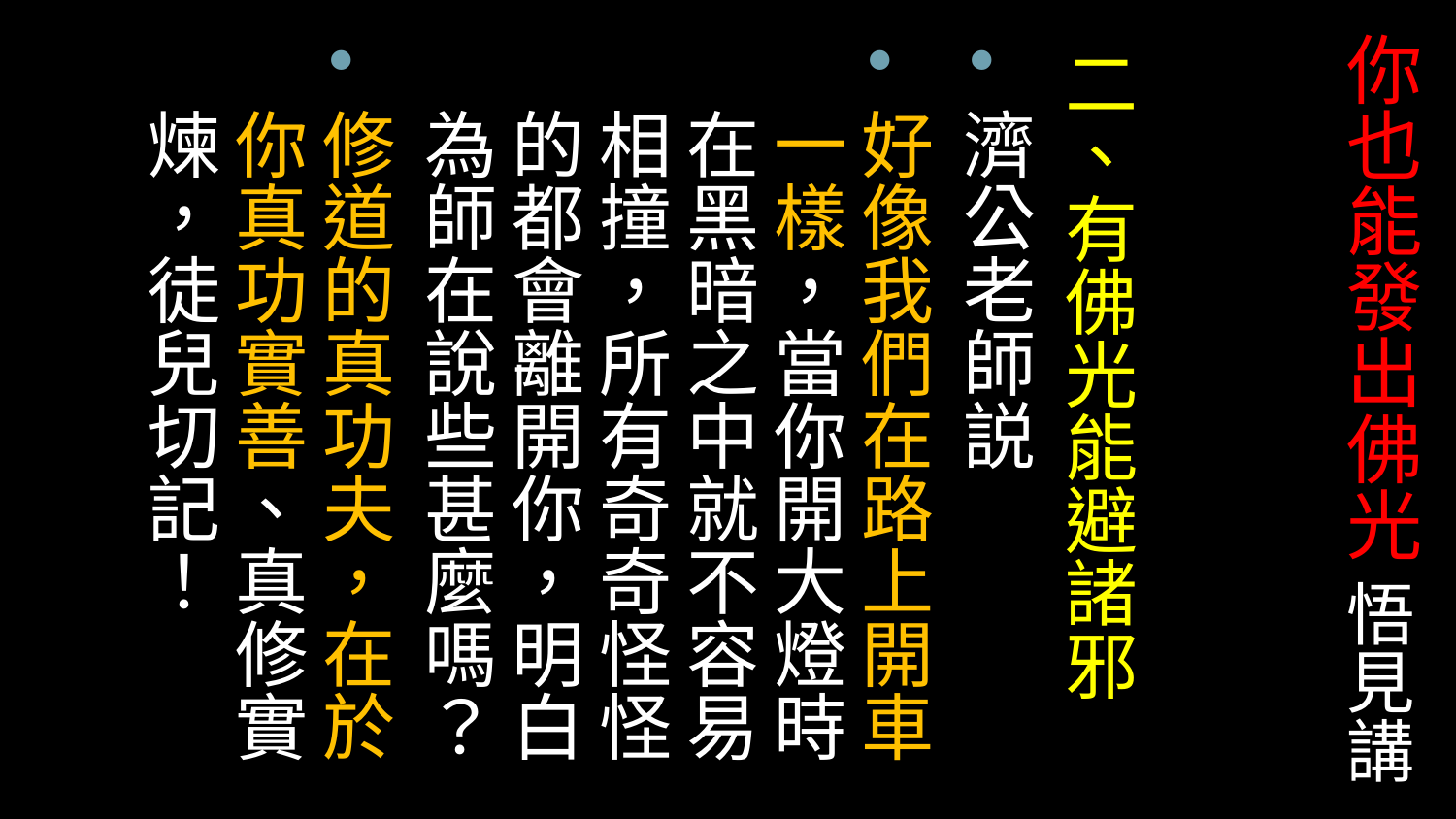

# 你也能發出佛光 悟見講
二、有佛光能避諸邪
濟公老師説
好像我們在路上開車一樣，當你開大燈時在黑暗之中就不容易相撞，所有奇奇怪怪的都會離開你，明白為師在說些甚麼嗎？
修道的真功夫，在於你真功實善、真修實煉，徒兒切記！